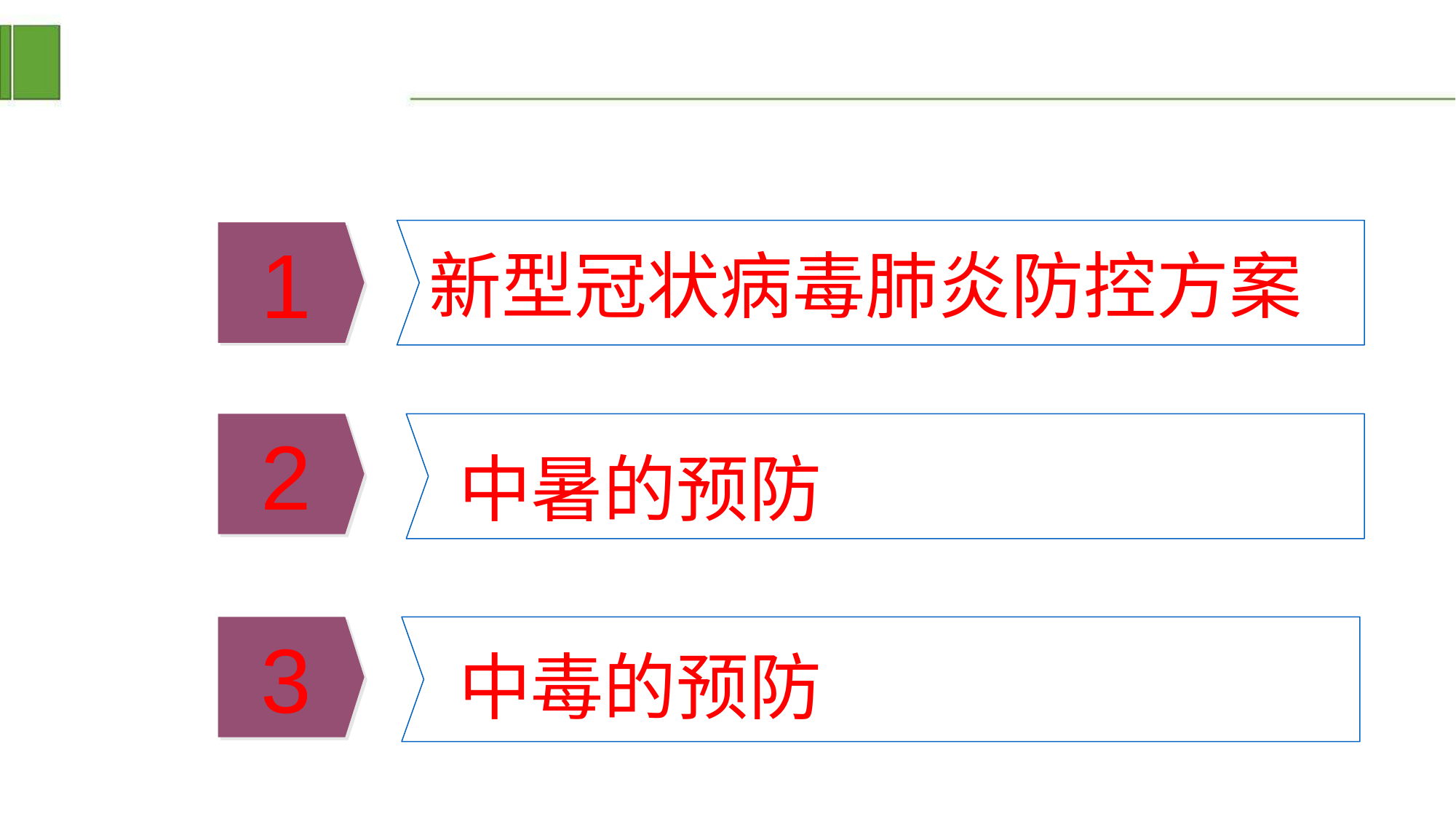

1
新型冠状病毒肺炎防控方案
2

中暑的预防

3
中毒的预防
2